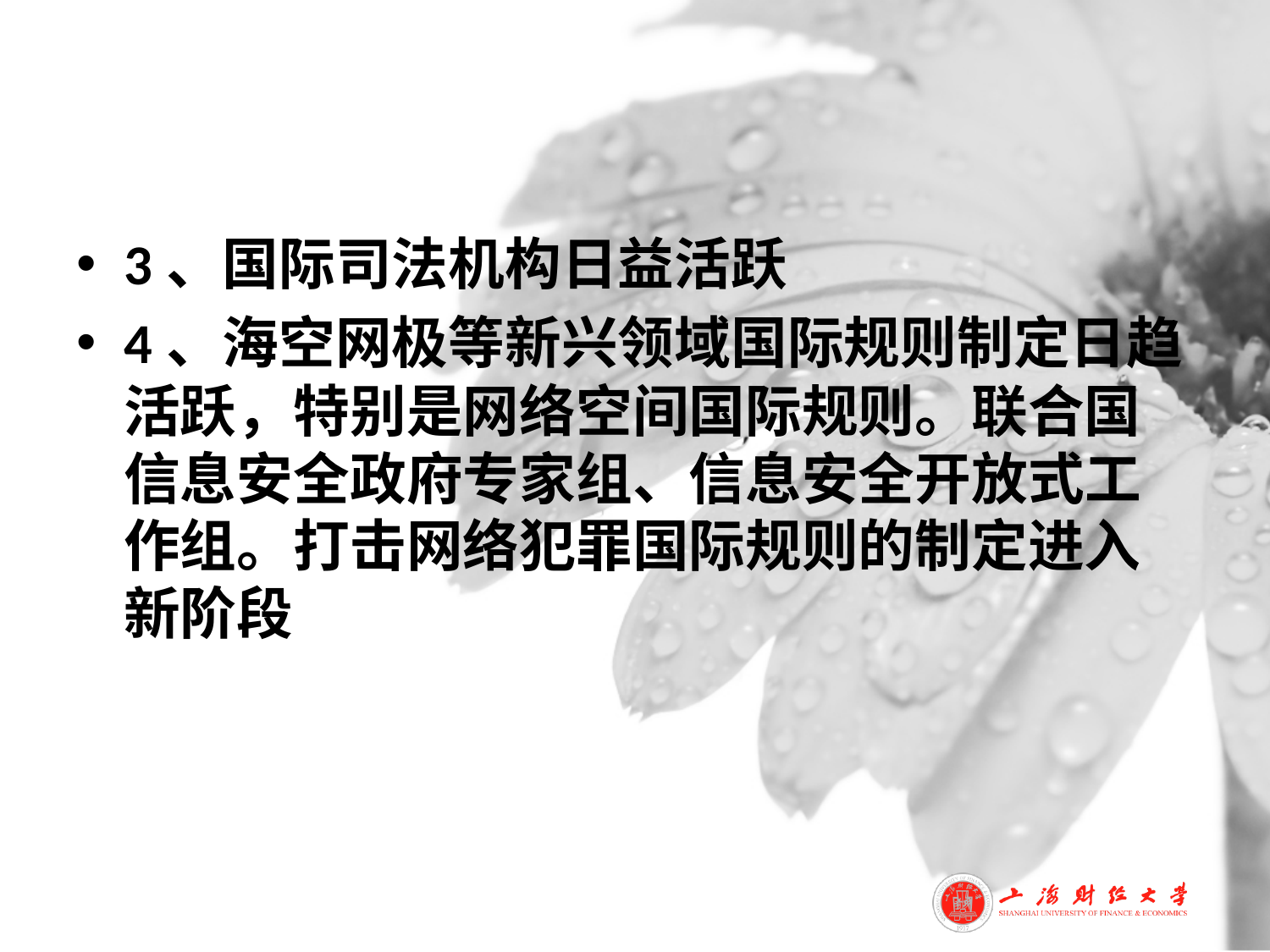

#
3、国际司法机构日益活跃
4、海空网极等新兴领域国际规则制定日趋活跃，特别是网络空间国际规则。联合国信息安全政府专家组、信息安全开放式工作组。打击网络犯罪国际规则的制定进入新阶段